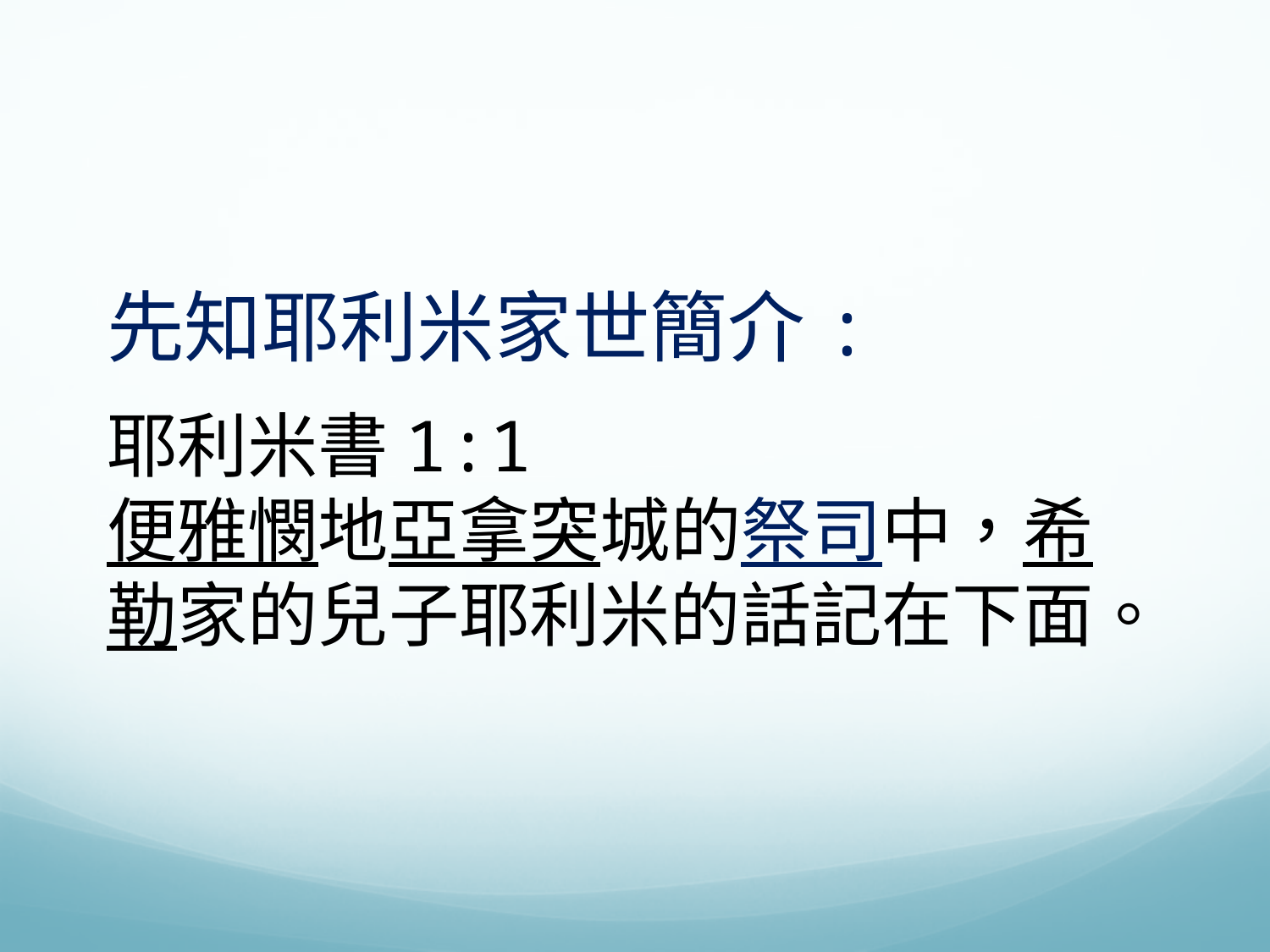

先知耶利米家世簡介:

耶利米書1:1
便雅憫地亞拿突城的祭司中，希勒家的兒子耶利米的話記在下面。